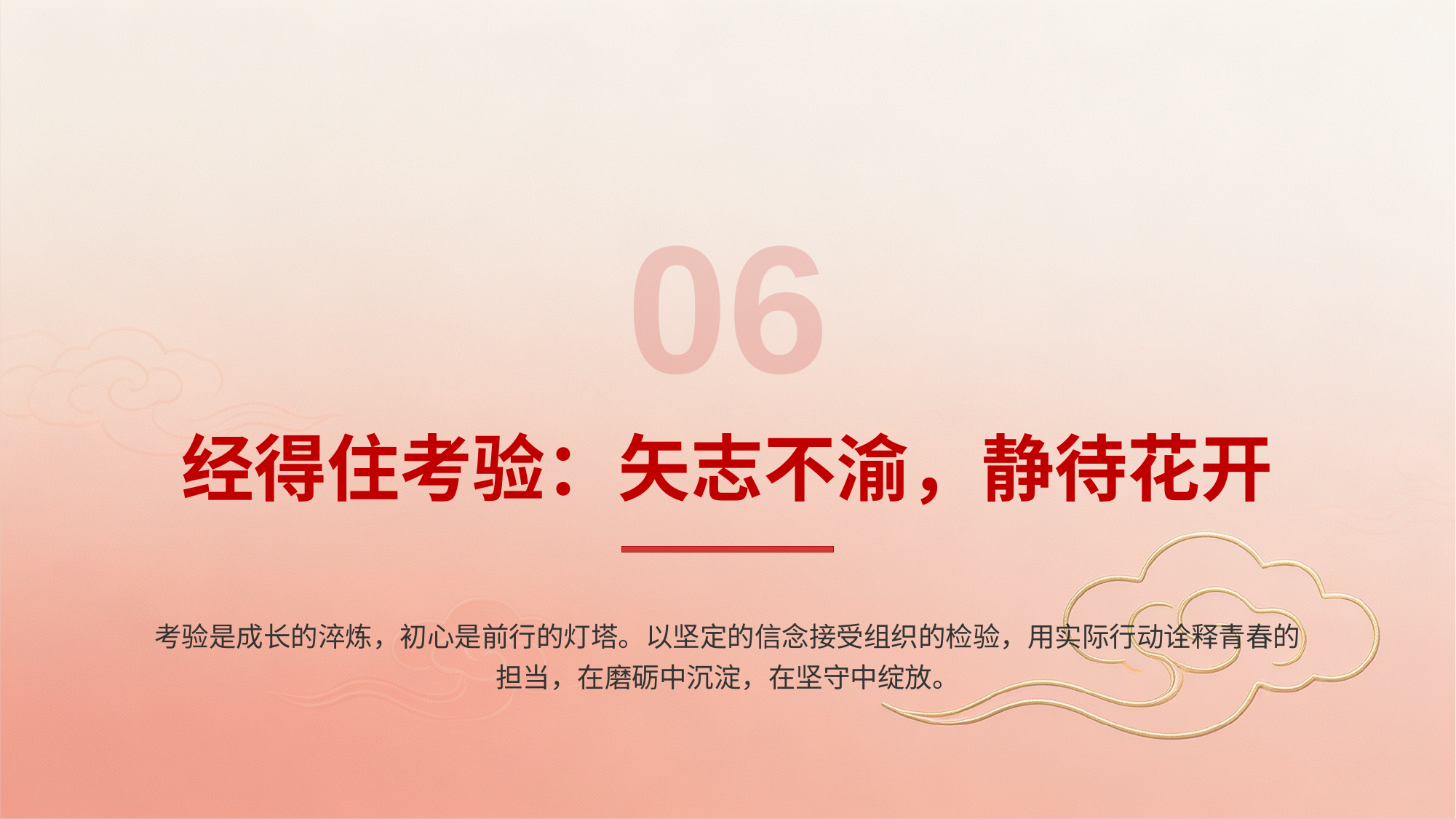

06
经得住考验：矢志不渝，静待花开

考验是成长的淬炼，初心是前行的灯塔。以坚定的信念接受组织的检验，用实际行动诠释青春的担当，在磨砺中沉淀，在坚守中绽放。